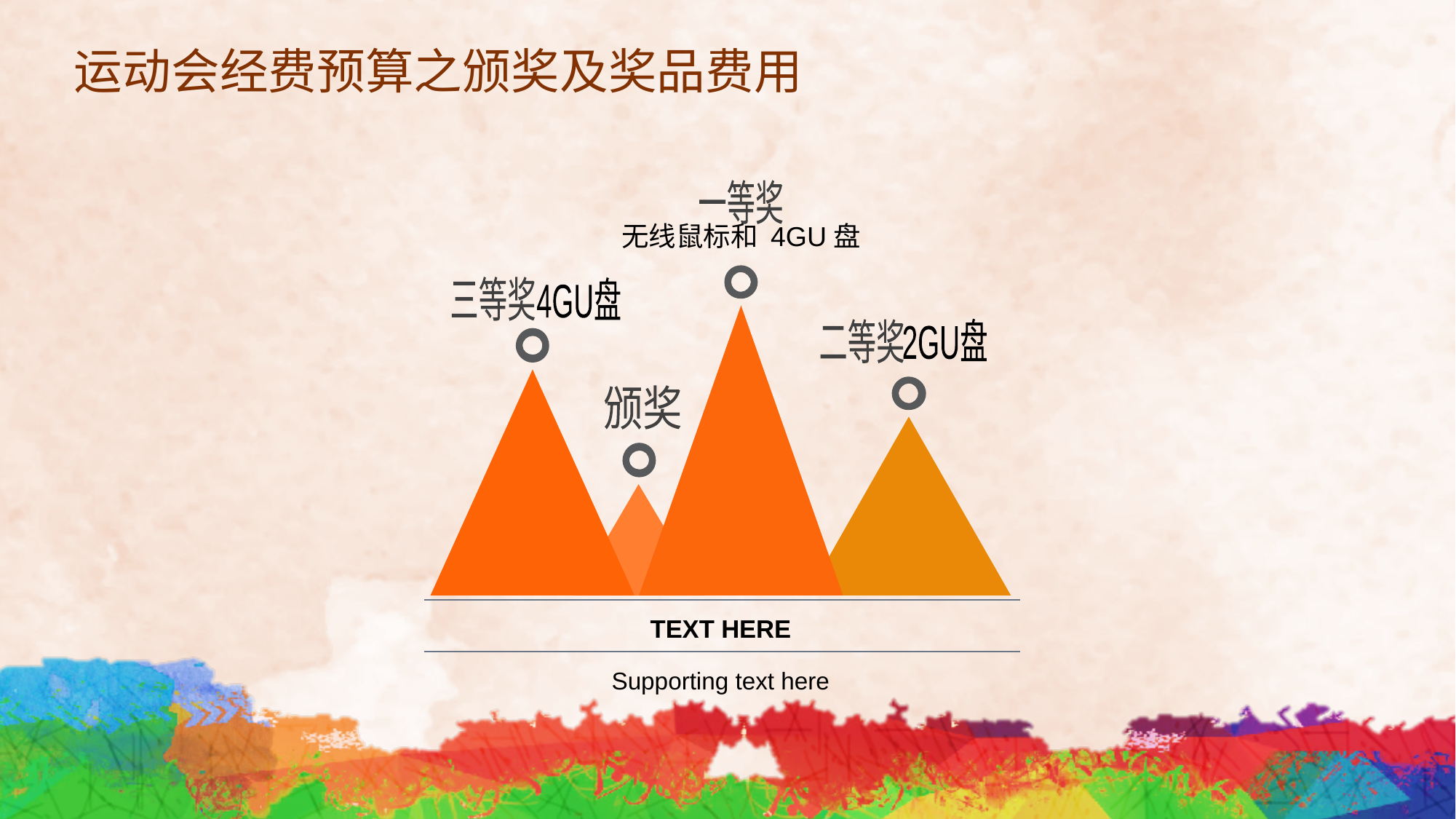

# 运动会经费预算之颁奖及奖品费用

一等奖

三等奖
4GU盘

2GU盘
二等奖

颁奖

TEXT HERE
Supporting text here
无线鼠标和 4GU盘